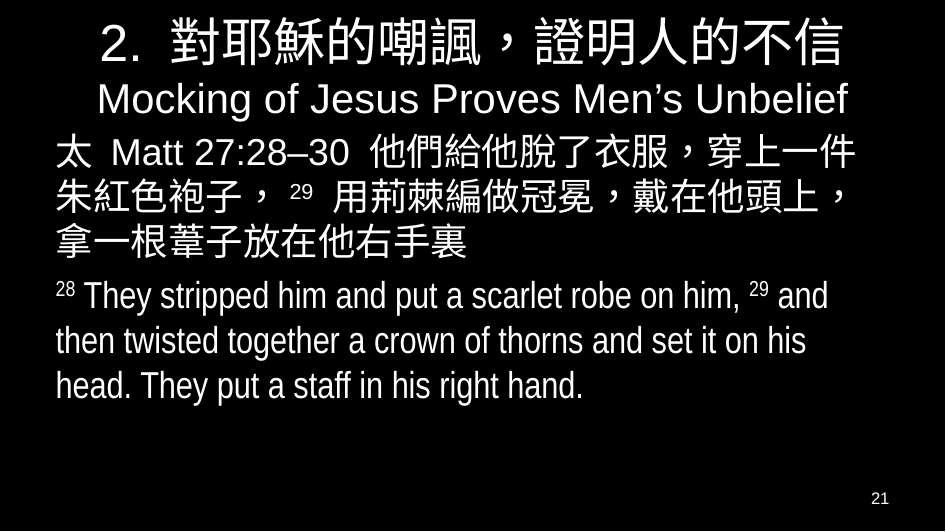

# 2. 對耶穌的嘲諷，證明人的不信 Mocking of Jesus Proves Men’s Unbelief
太 Matt 27:28–30 他們給他脫了衣服，穿上一件朱紅色袍子，29 用荊棘編做冠冕，戴在他頭上，拿一根葦子放在他右手裏
28 They stripped him and put a scarlet robe on him, 29 and then twisted together a crown of thorns and set it on his head. They put a staff in his right hand.
21